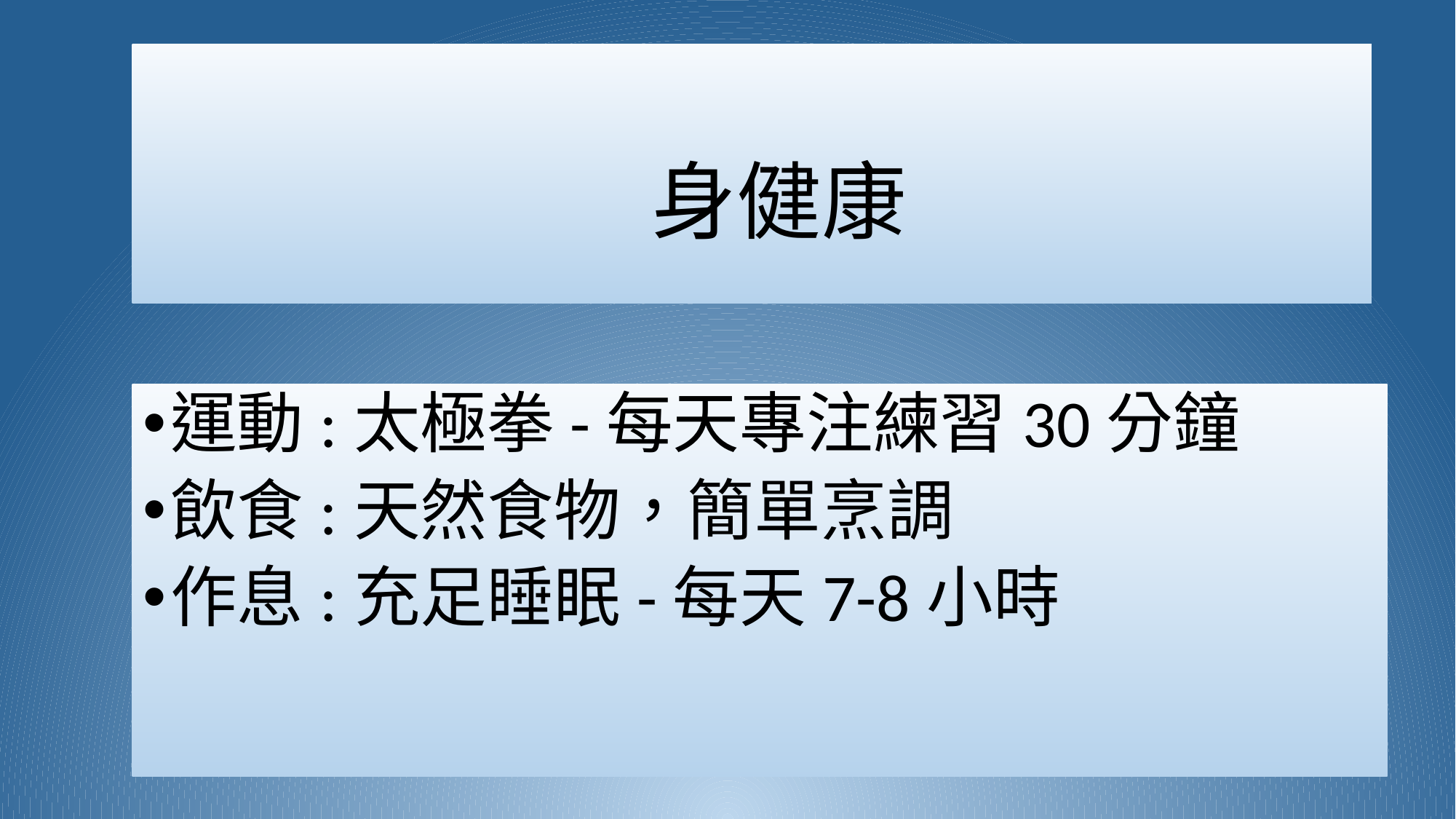

身健康

運動:太極拳-每天專注練習30分鐘
飲食:天然食物，簡單烹調
作息:充足睡眠-每天7-8小時